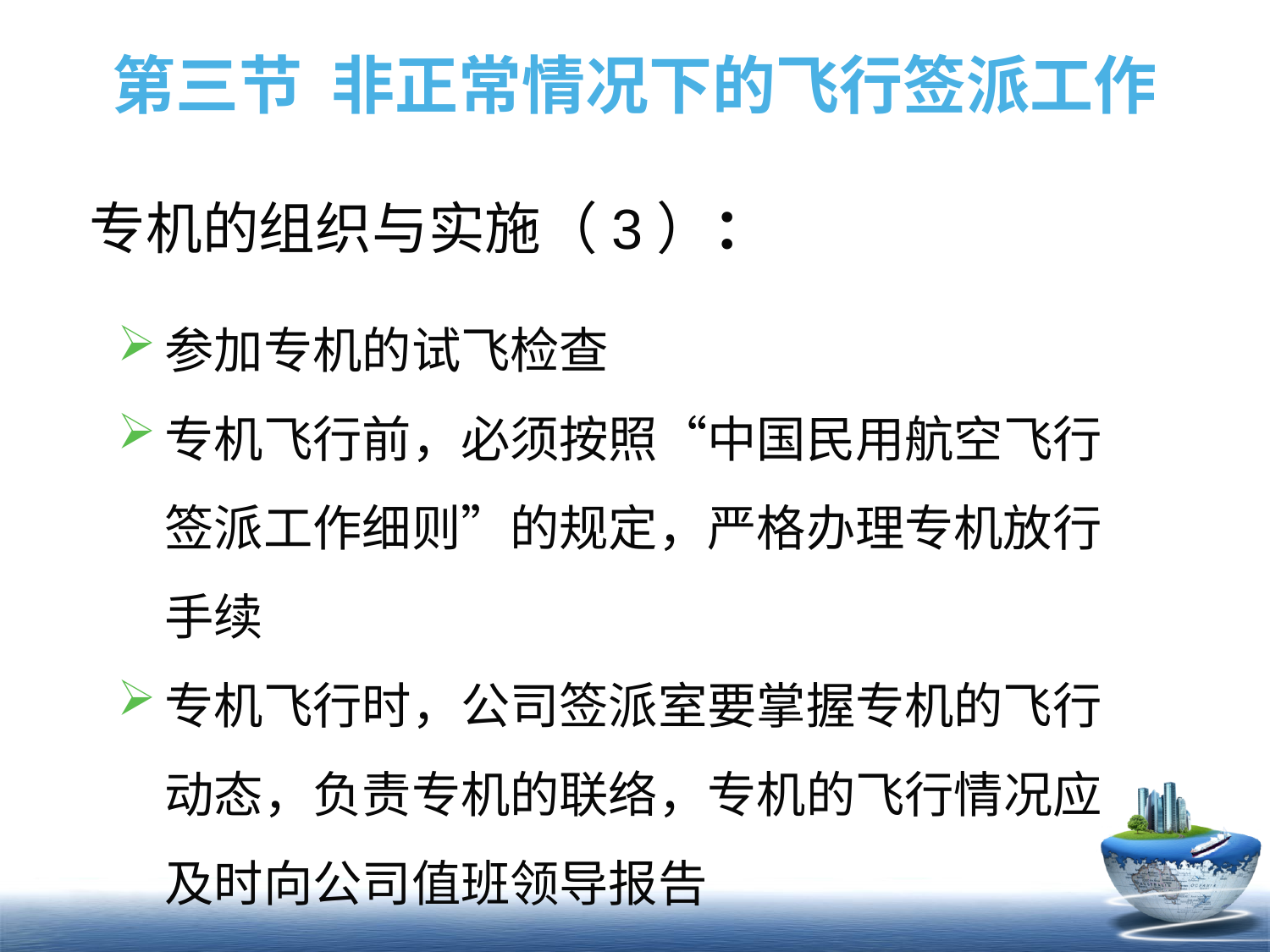

# 第三节  非正常情况下的飞行签派工作
专机的组织与实施（3）：
参加专机的试飞检查
专机飞行前，必须按照“中国民用航空飞行签派工作细则”的规定，严格办理专机放行手续
专机飞行时，公司签派室要掌握专机的飞行动态，负责专机的联络，专机的飞行情况应及时向公司值班领导报告